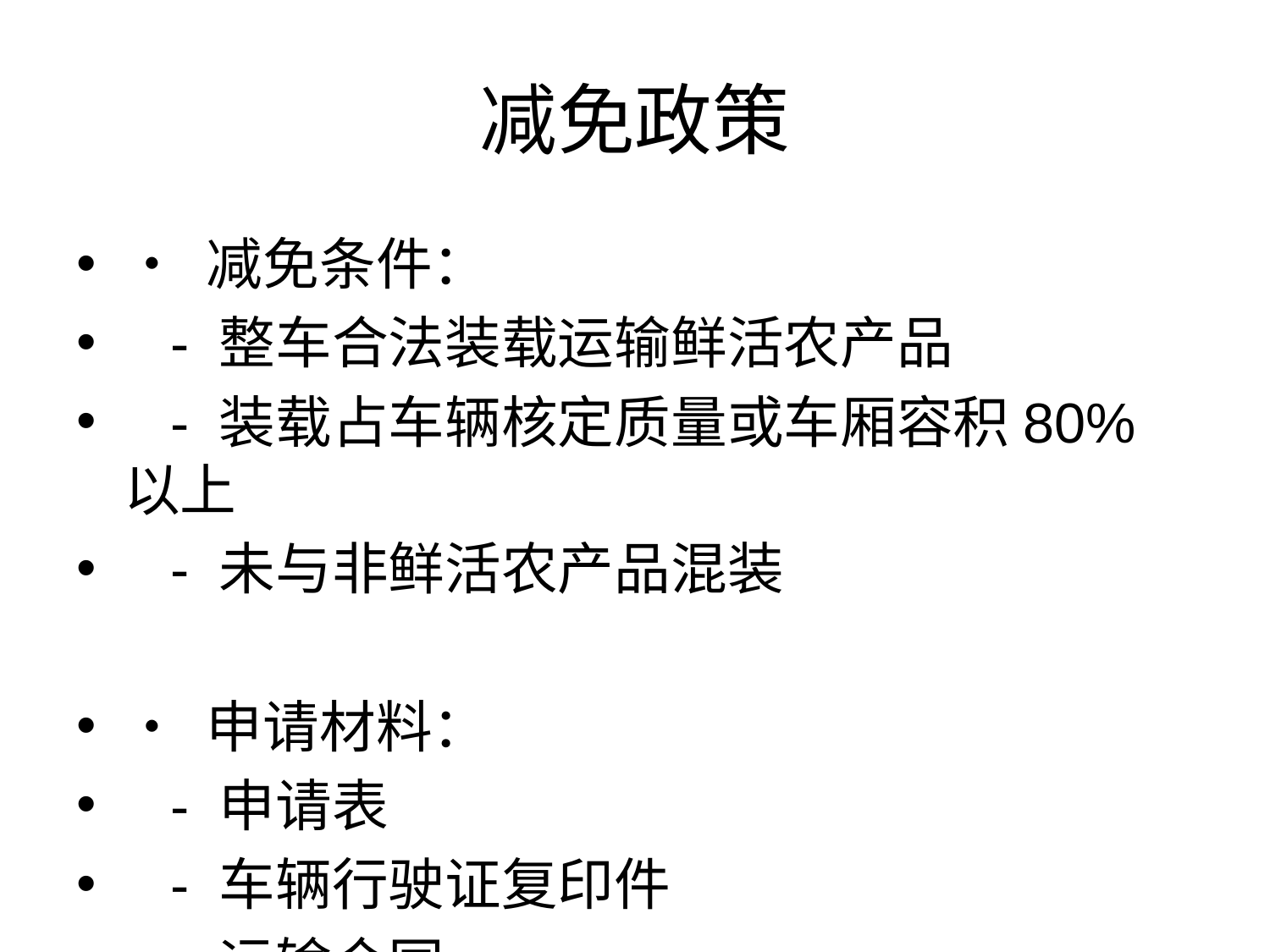

# 减免政策
• 减免条件：
   - 整车合法装载运输鲜活农产品
   - 装载占车辆核定质量或车厢容积80%以上
   - 未与非鲜活农产品混装

• 申请材料：
   - 申请表
   - 车辆行驶证复印件
   - 运输合同
   - 鲜活农产品清单
   - 其他证明材料